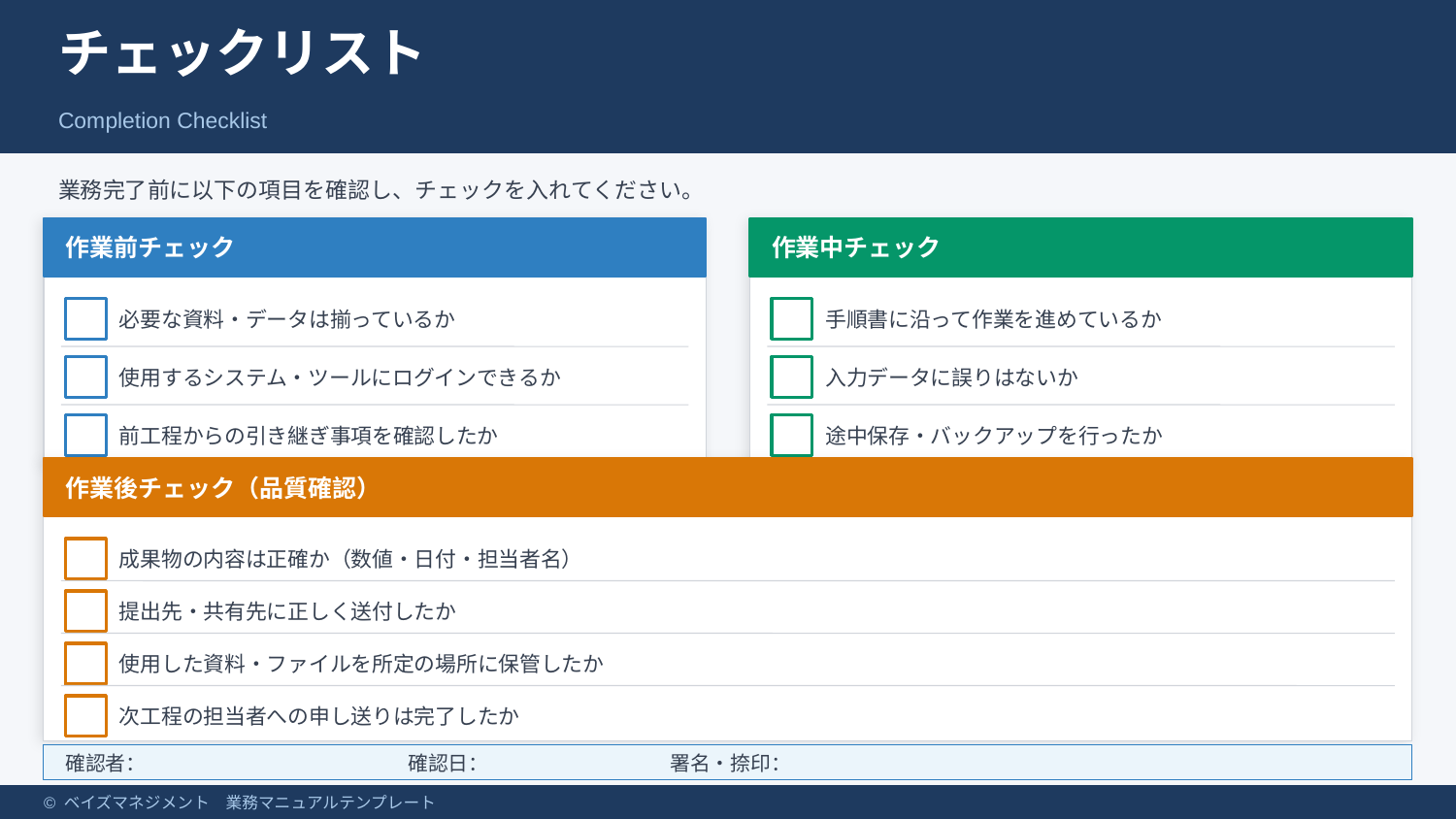

チェックリスト
Completion Checklist
業務完了前に以下の項目を確認し、チェックを入れてください。

作業前チェック
作業中チェック

必要な資料・データは揃っているか

手順書に沿って作業を進めているか

使用するシステム・ツールにログインできるか

入力データに誤りはないか

前工程からの引き継ぎ事項を確認したか

途中保存・バックアップを行ったか

作業後チェック（品質確認）

成果物の内容は正確か（数値・日付・担当者名）

提出先・共有先に正しく送付したか

使用した資料・ファイルを所定の場所に保管したか

次工程の担当者への申し送りは完了したか

確認者：　　　　　　　　　　　　　確認日：　　　　　　　　　署名・捺印：

© ベイズマネジメント　業務マニュアルテンプレート